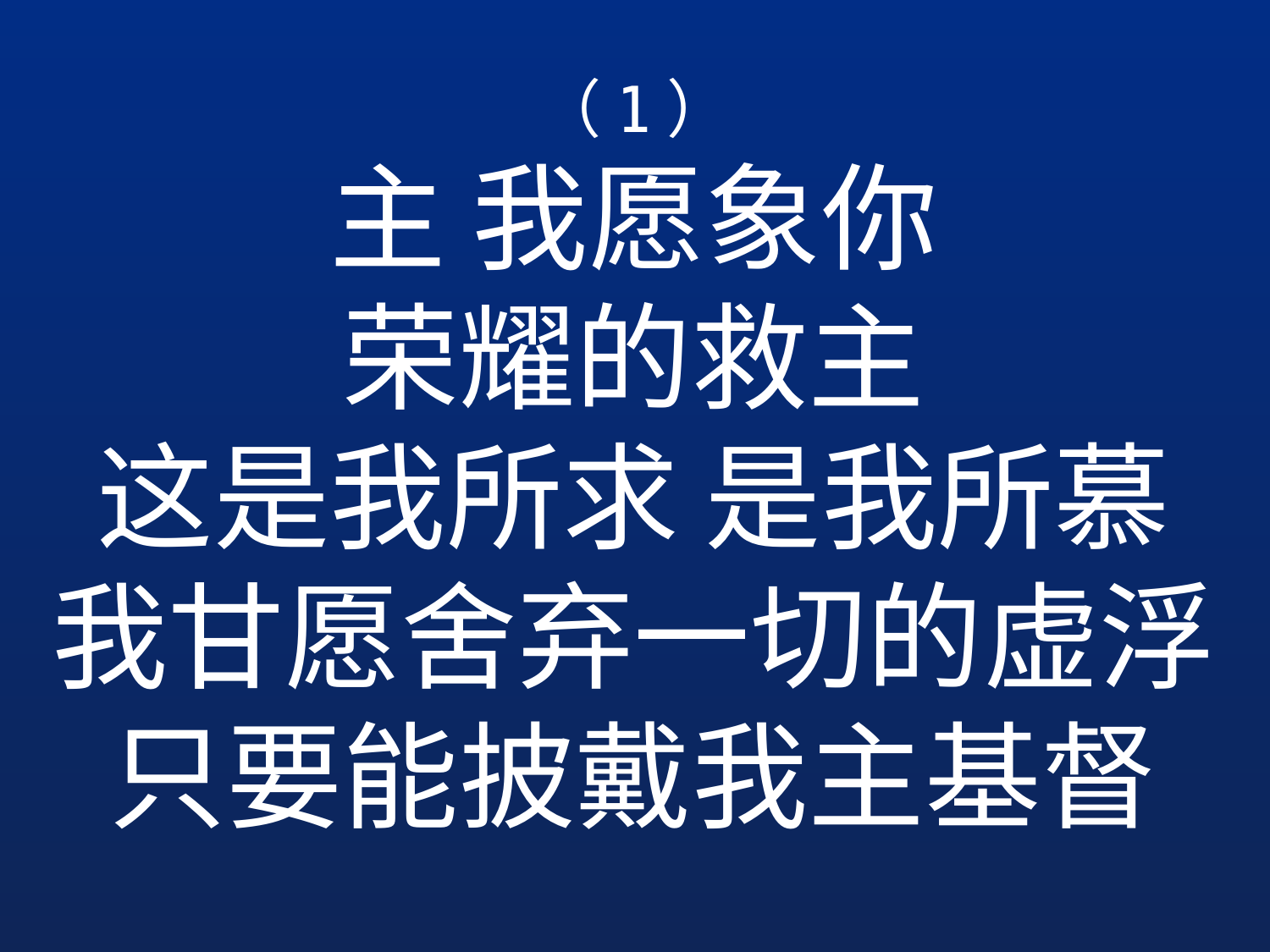

（1）
主 我愿象你
荣耀的救主
这是我所求 是我所慕
我甘愿舍弃一切的虚浮
只要能披戴我主基督